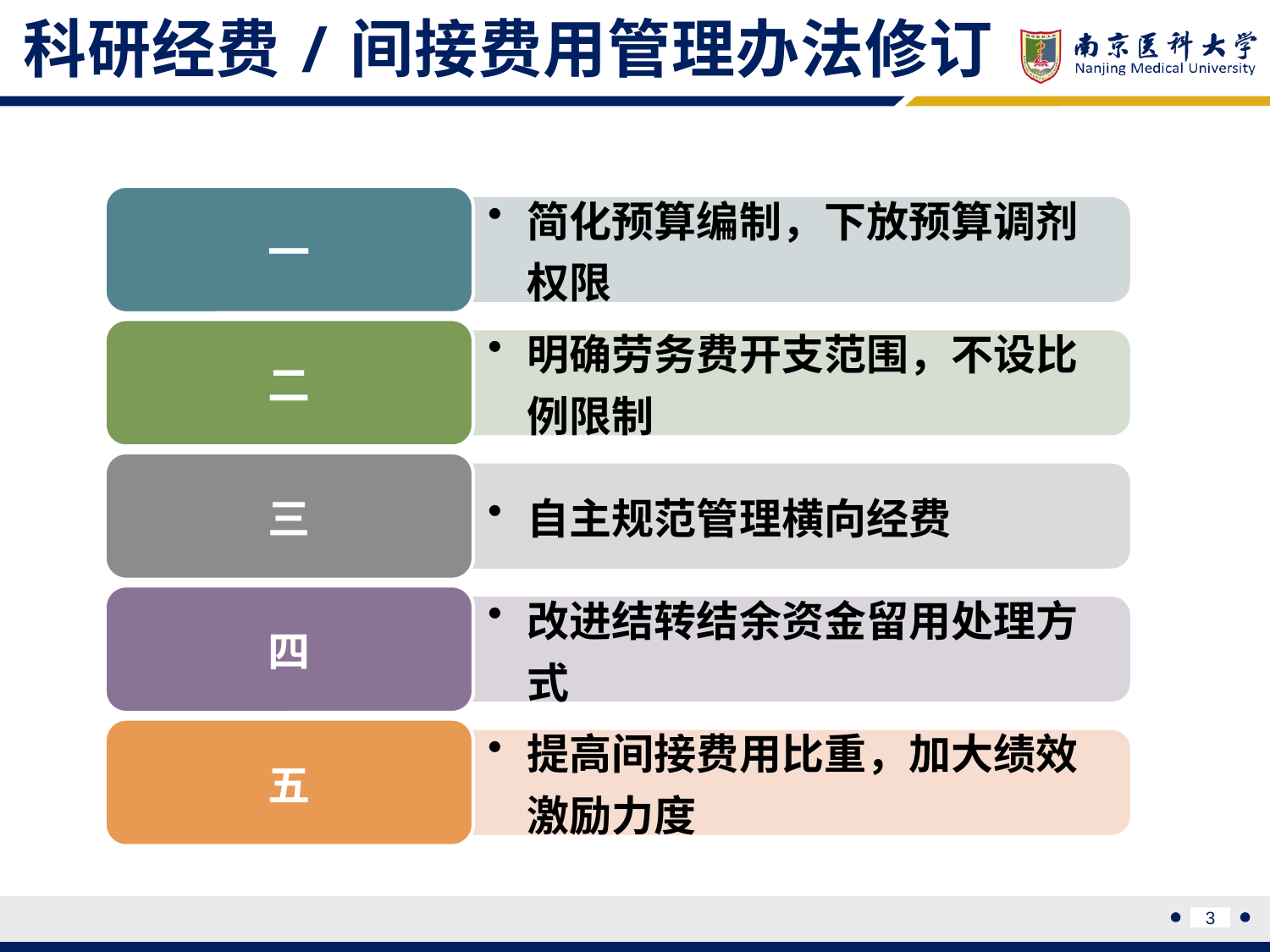

科研经费/间接费用管理办法修订
一
二
明确劳务费开支范围，不设比例限制
三
简化预算编制，下放预算调剂权限
五
改进结转结余资金留用处理方式
自主规范管理横向经费
四
提高间接费用比重，加大绩效激励力度